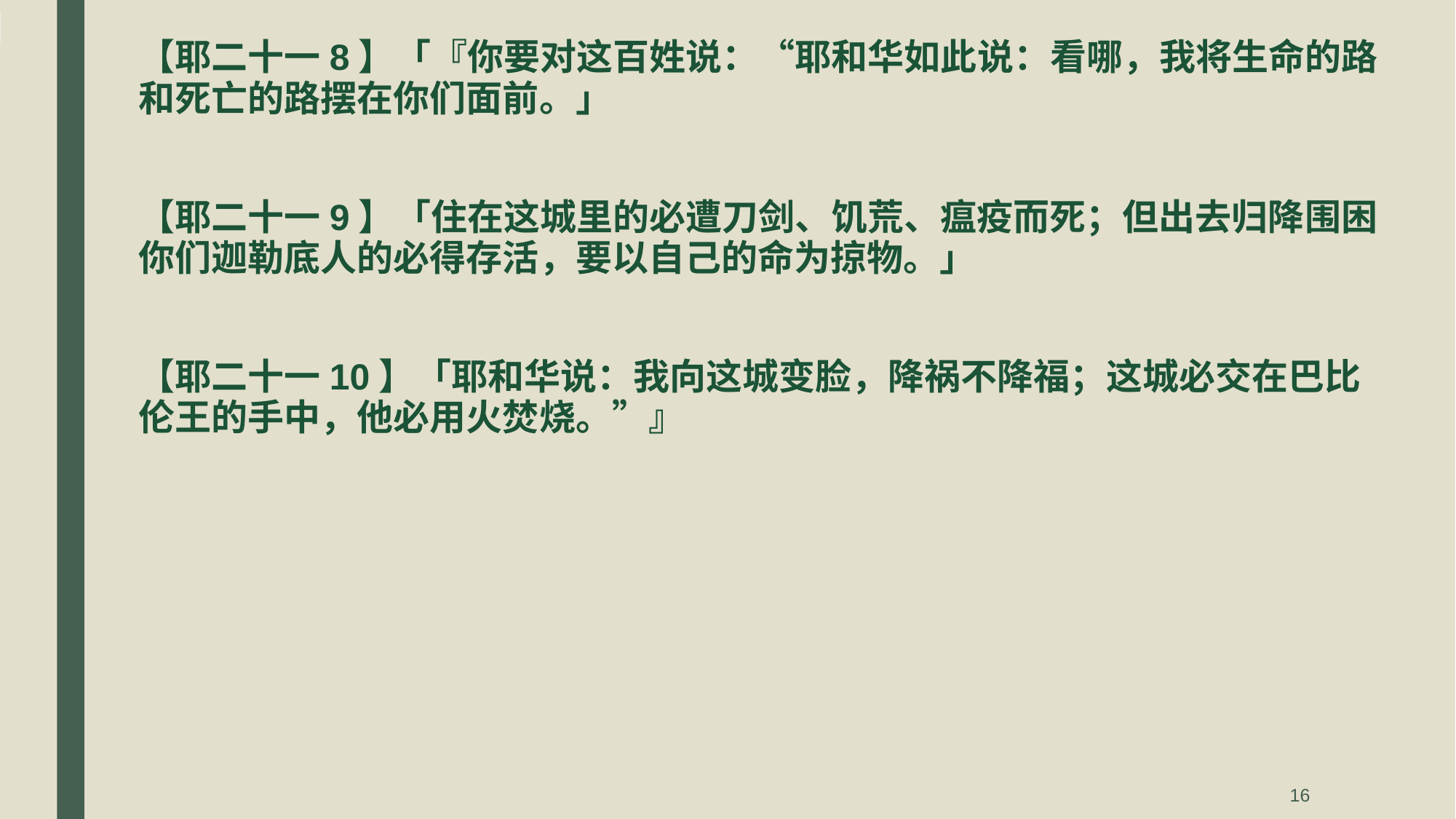

【耶二十一8】「『你要对这百姓说：“耶和华如此说：看哪，我将生命的路和死亡的路摆在你们面前。」

【耶二十一9】「住在这城里的必遭刀剑、饥荒、瘟疫而死；但出去归降围困你们迦勒底人的必得存活，要以自己的命为掠物。」

【耶二十一10】「耶和华说：我向这城变脸，降祸不降福；这城必交在巴比伦王的手中，他必用火焚烧。”』

16